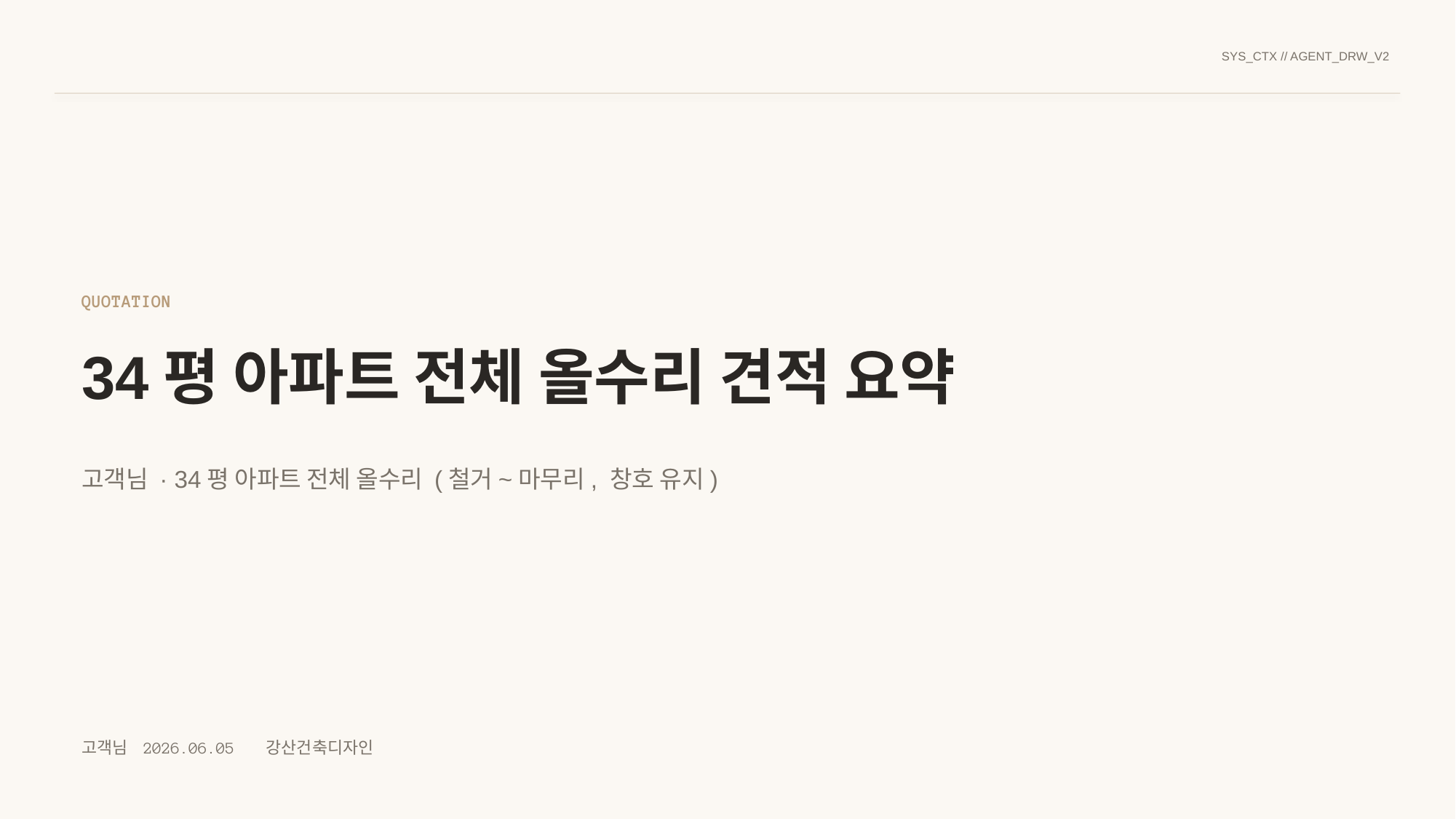

SYS_CTX // AGENT_DRW_V2

QUOTATION
34평 아파트 전체 올수리 견적 요약
고객님 · 34평 아파트 전체 올수리 (철거~마무리, 창호 유지)
고객님   2026.06.05   강산건축디자인